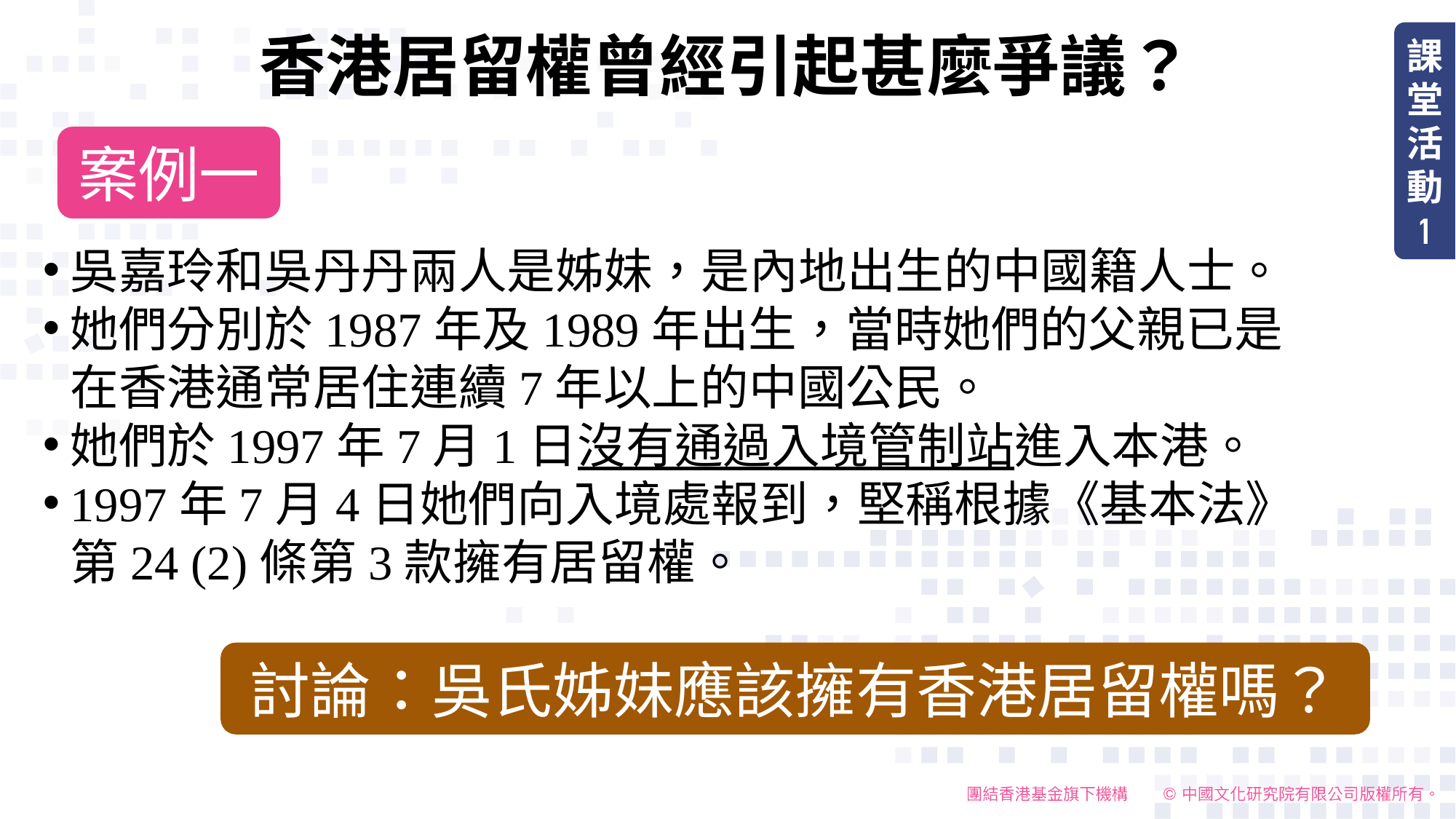

香港居留權曾經引起甚麼爭議？
課堂活動
1

案例一
吳嘉玲和吳丹丹兩人是姊妹，是內地出生的中國籍人士。
她們分別於1987年及1989年出生，當時她們的父親已是在香港通常居住連續7年以上的中國公民。
她們於1997年7月1日沒有通過入境管制站進入本港。
1997年7月4日她們向入境處報到，堅稱根據《基本法》第24 (2)條第3款擁有居留權。
討論：吳氏姊妹應該擁有香港居留權嗎？